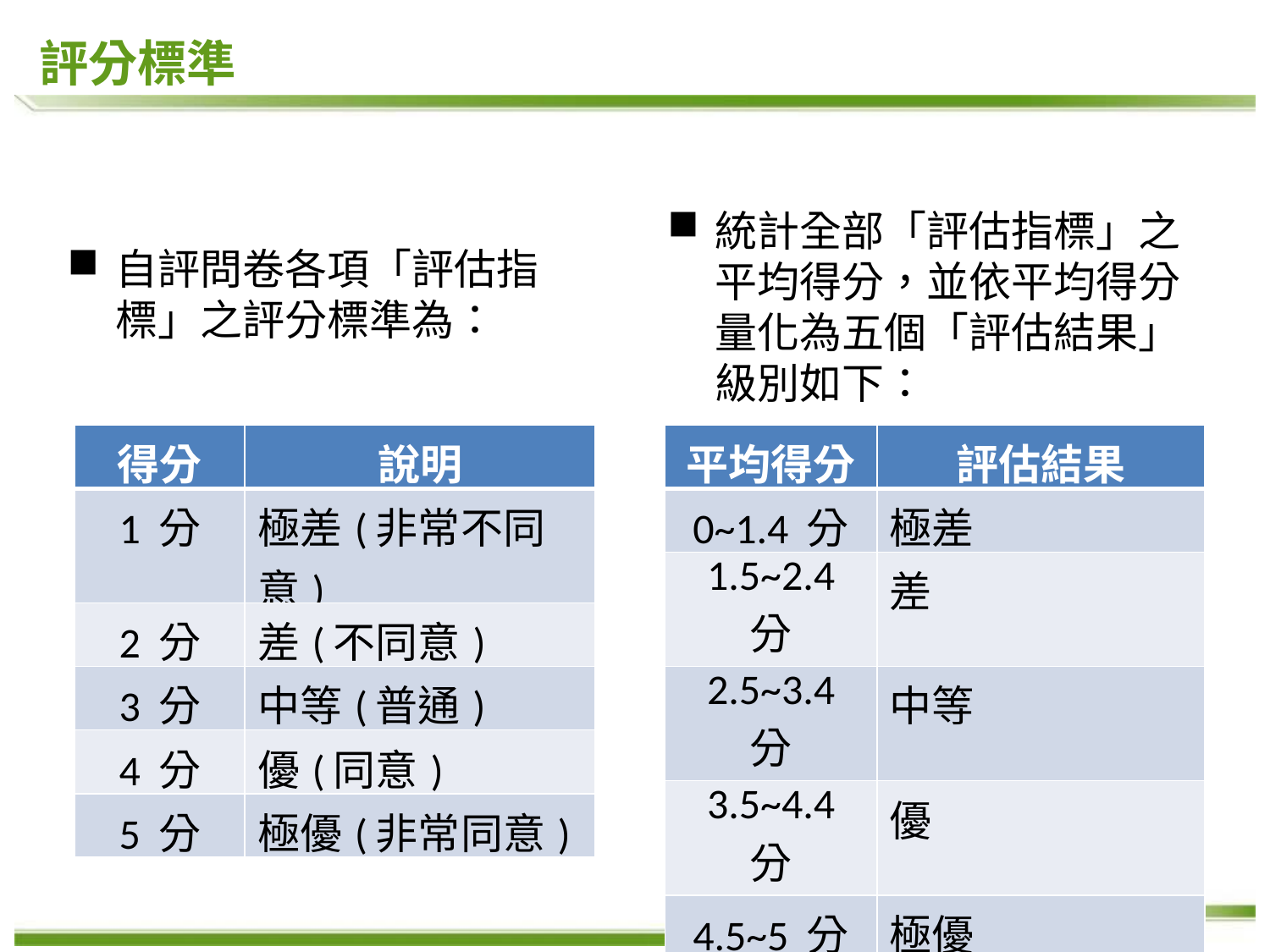

評分標準
統計全部「評估指標」之平均得分，並依平均得分量化為五個「評估結果」級別如下：
自評問卷各項「評估指標」之評分標準為：
| 得分 | 說明 |
| --- | --- |
| 1 分 | 極差(非常不同意) |
| 2 分 | 差(不同意) |
| 3 分 | 中等(普通) |
| 4 分 | 優(同意) |
| 5 分 | 極優(非常同意) |
| 平均得分 | 評估結果 |
| --- | --- |
| 0~1.4 分 | 極差 |
| 1.5~2.4 分 | 差 |
| 2.5~3.4 分 | 中等 |
| 3.5~4.4 分 | 優 |
| 4.5~5 分 | 極優 |